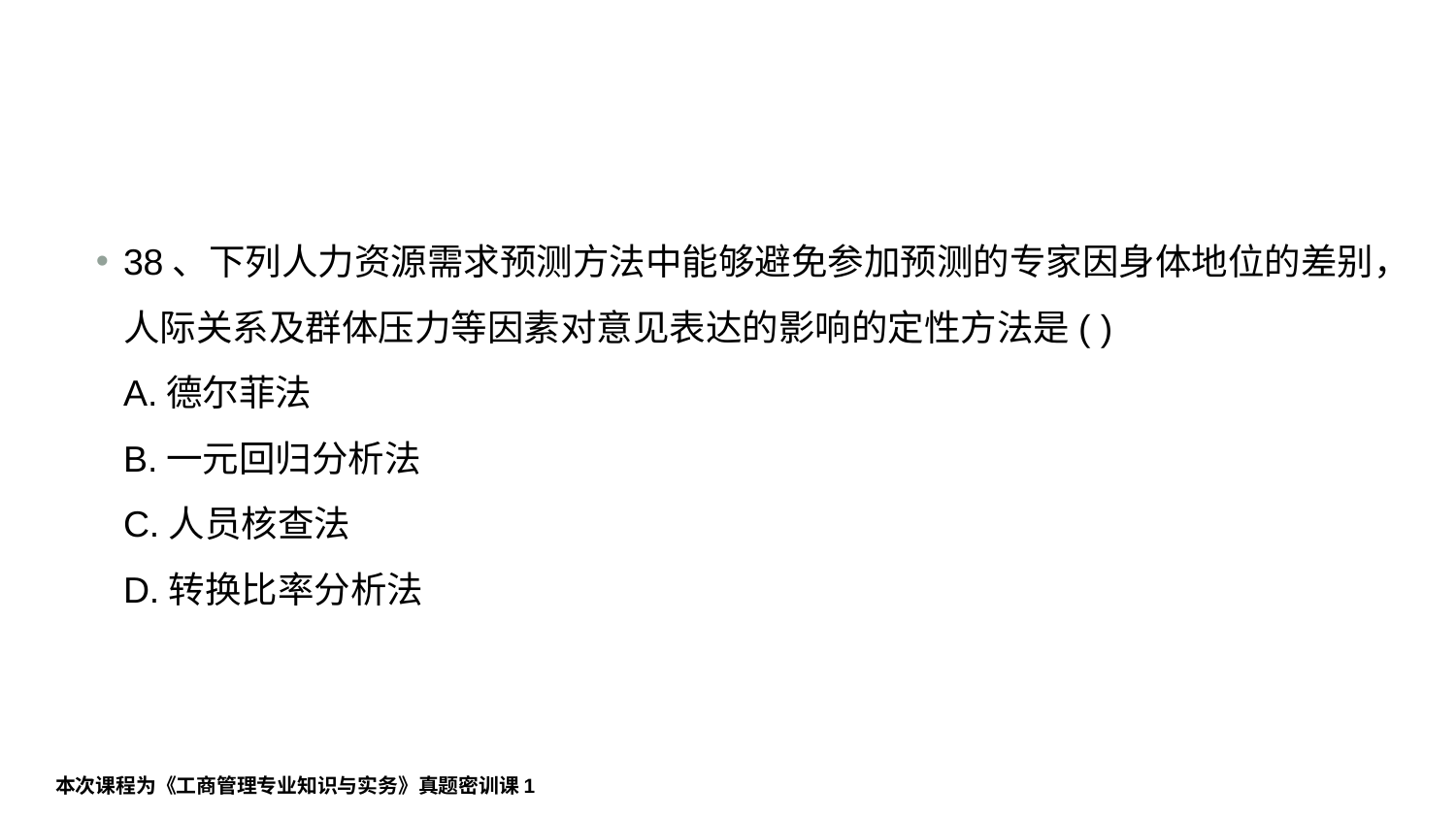

38、下列人力资源需求预测方法中能够避免参加预测的专家因身体地位的差别，人际关系及群体压力等因素对意见表达的影响的定性方法是( )
A.德尔菲法
B.一元回归分析法
C.人员核查法
D.转换比率分析法